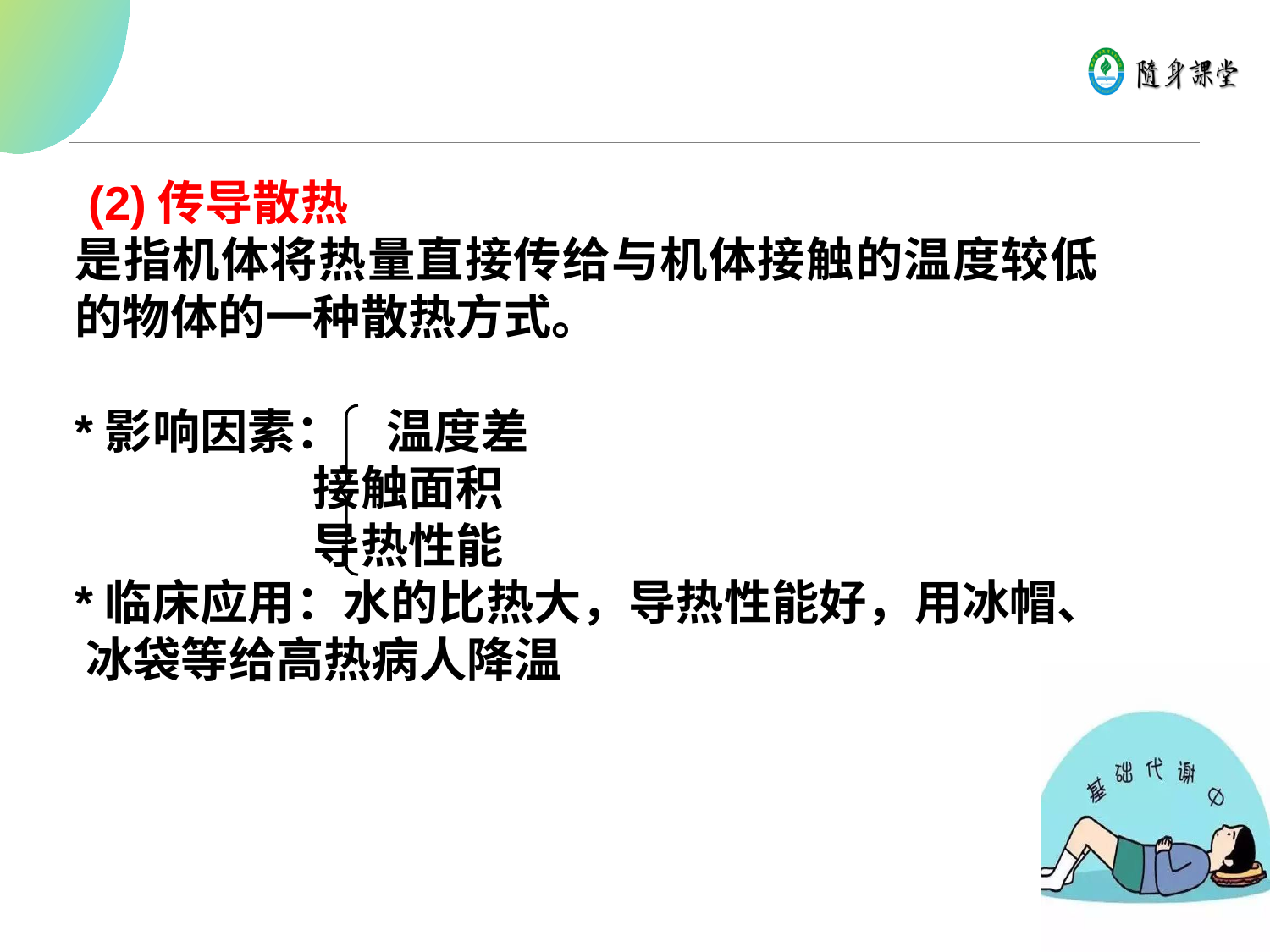

(2)传导散热
是指机体将热量直接传给与机体接触的温度较低的物体的一种散热方式。

*影响因素：    温度差
                     接触面积
                     导热性能
*临床应用：水的比热大，导热性能好，用冰帽、 冰袋等给高热病人降温